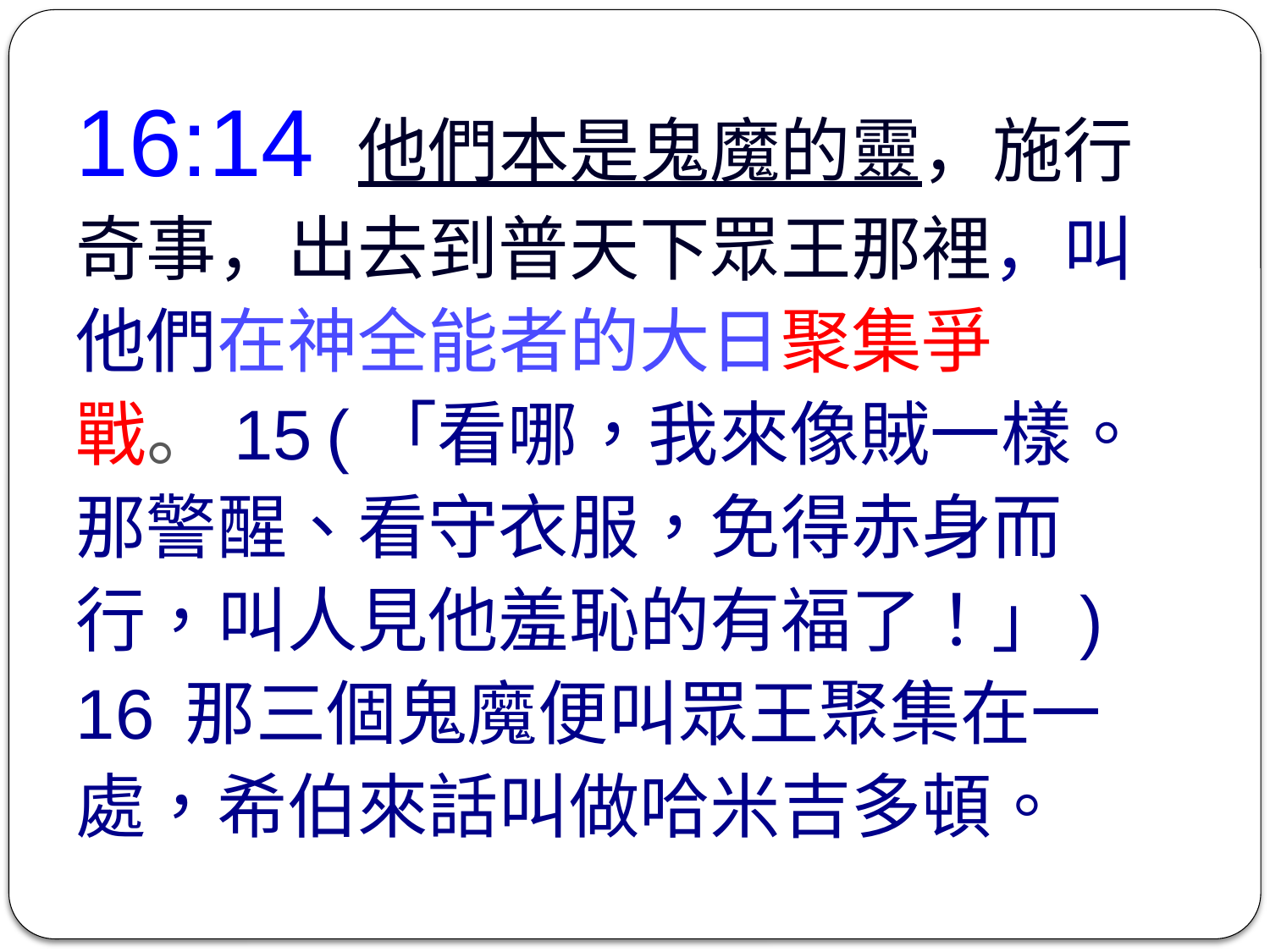

16:14 他們本是鬼魔的靈，施行奇事，出去到普天下眾王那裡，叫他們在神全能者的大日聚集爭戰。15 (「看哪，我來像賊一樣。那警醒、看守衣服，免得赤身而行，叫人見他羞恥的有福了！」) 16 那三個鬼魔便叫眾王聚集在一處，希伯來話叫做哈米吉多頓。